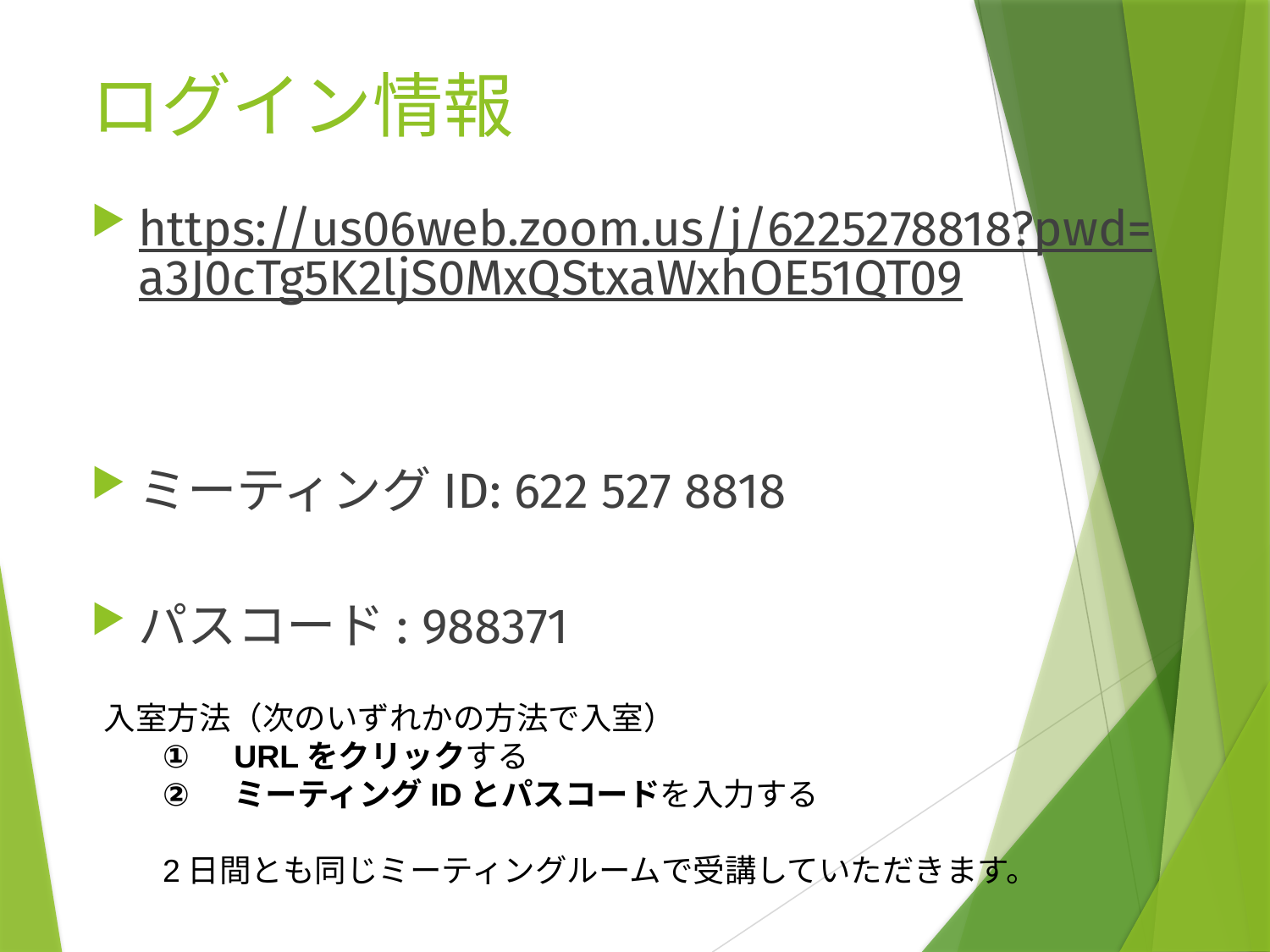

# ログイン情報
https://us06web.zoom.us/j/6225278818?pwd=a3J0cTg5K2ljS0MxQStxaWxhOE51QT09

ミーティングID: 622 527 8818
パスコード: 988371
入室方法（次のいずれかの方法で入室）
URLをクリックする
ミーティングIDとパスコードを入力する

2日間とも同じミーティングルームで受講していただきます。